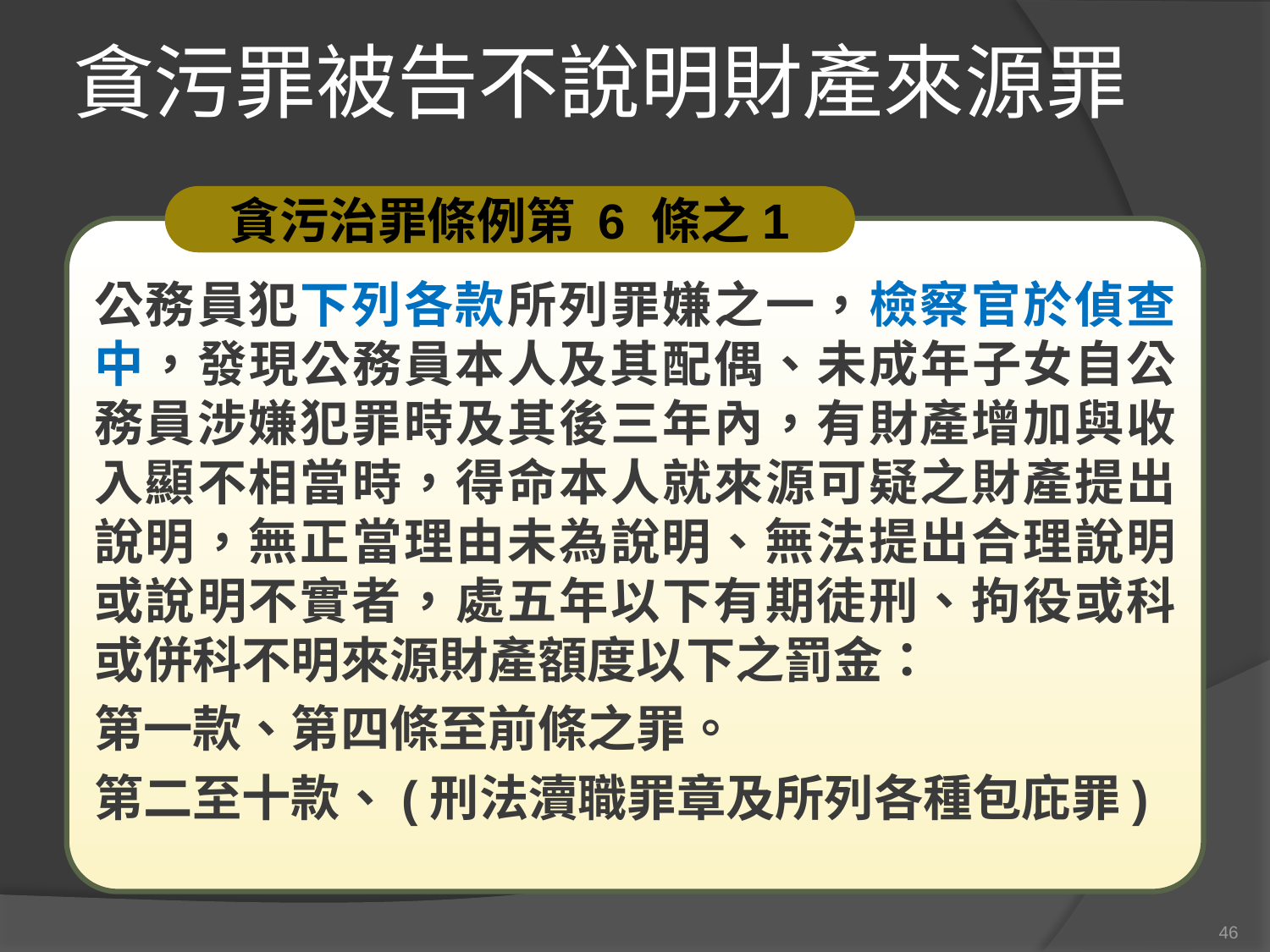

# 貪污罪被告不說明財產來源罪
貪污治罪條例第 6 條之1
公務員犯下列各款所列罪嫌之一，檢察官於偵查中，發現公務員本人及其配偶、未成年子女自公務員涉嫌犯罪時及其後三年內，有財產增加與收入顯不相當時，得命本人就來源可疑之財產提出說明，無正當理由未為說明、無法提出合理說明或說明不實者，處五年以下有期徒刑、拘役或科或併科不明來源財產額度以下之罰金：
第一款、第四條至前條之罪。
第二至十款、(刑法瀆職罪章及所列各種包庇罪)
46